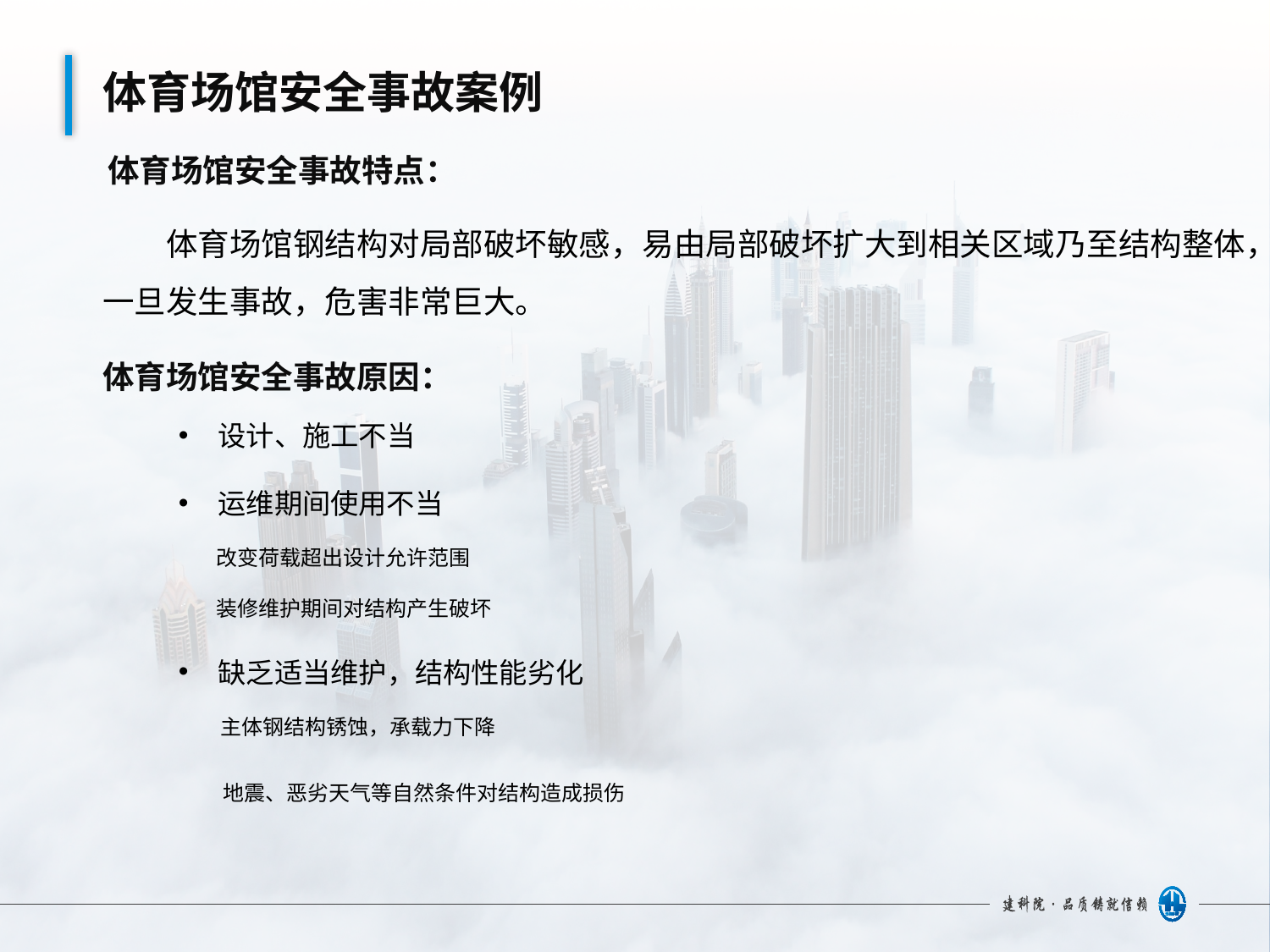

体育场馆安全事故案例
体育场馆安全事故特点：
体育场馆钢结构对局部破坏敏感，易由局部破坏扩大到相关区域乃至结构整体，一旦发生事故，危害非常巨大。

体育场馆安全事故原因：
设计、施工不当
运维期间使用不当
       改变荷载超出设计允许范围
       装修维护期间对结构产生破坏
缺乏适当维护，结构性能劣化
        主体钢结构锈蚀，承载力下降
      地震、恶劣天气等自然条件对结构造成损伤